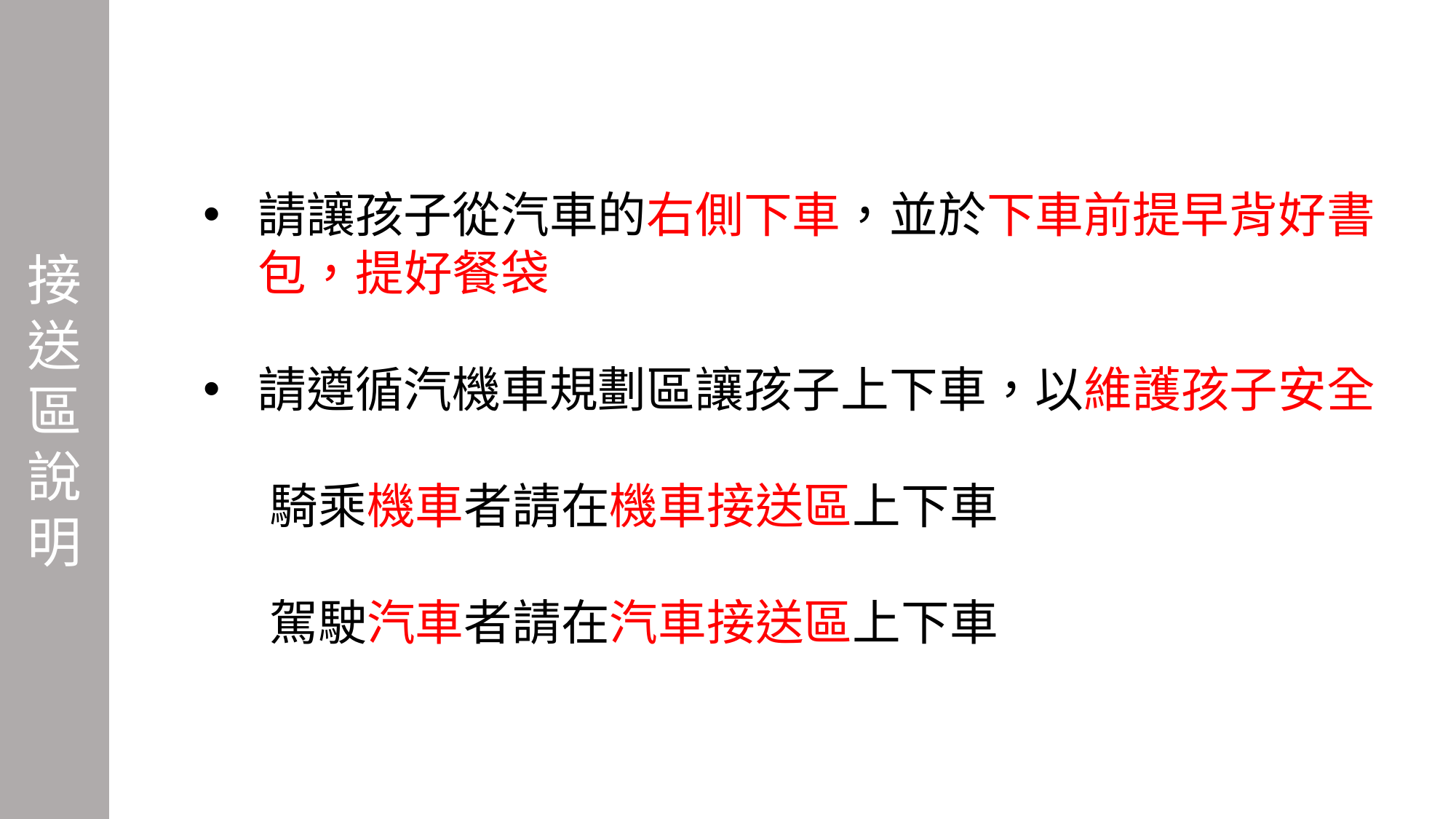

接送區 說明

請讓孩子從汽車的右側下車，並於下車前提早背好書包，提好餐袋

請遵循汽機車規劃區讓孩子上下車，以維護孩子安全

     騎乘機車者請在機車接送區上下車

     駕駛汽車者請在汽車接送區上下車